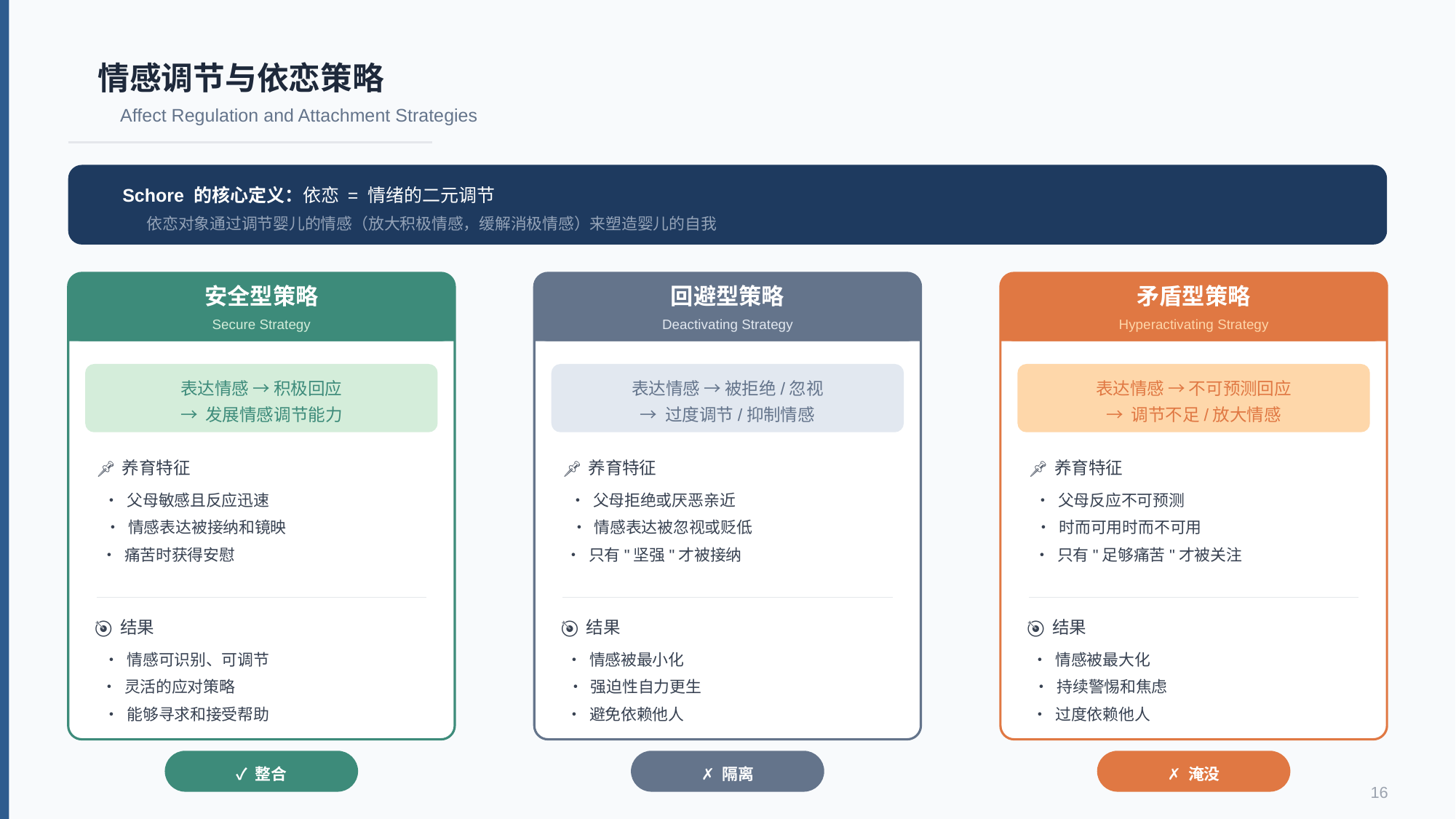

情感调节与依恋策略
Affect Regulation and Attachment Strategies

Schore 的核心定义：依恋 = 情绪的二元调节
依恋对象通过调节婴儿的情感（放大积极情感，缓解消极情感）来塑造婴儿的自我

安全型策略
Secure Strategy

表达情感 → 积极回应
→ 发展情感调节能力
📌 养育特征
• 父母敏感且反应迅速
• 情感表达被接纳和镜映
• 痛苦时获得安慰

🎯 结果
• 情感可识别、可调节
• 灵活的应对策略
• 能够寻求和接受帮助

✓ 整合

回避型策略
Deactivating Strategy

表达情感 → 被拒绝/忽视
→ 过度调节/抑制情感
📌 养育特征
• 父母拒绝或厌恶亲近
• 情感表达被忽视或贬低
• 只有"坚强"才被接纳

🎯 结果
• 情感被最小化
• 强迫性自力更生
• 避免依赖他人

✗ 隔离

矛盾型策略
Hyperactivating Strategy

表达情感 → 不可预测回应
→ 调节不足/放大情感
📌 养育特征
• 父母反应不可预测
• 时而可用时而不可用
• 只有"足够痛苦"才被关注

🎯 结果
• 情感被最大化
• 持续警惕和焦虑
• 过度依赖他人

✗ 淹没
16